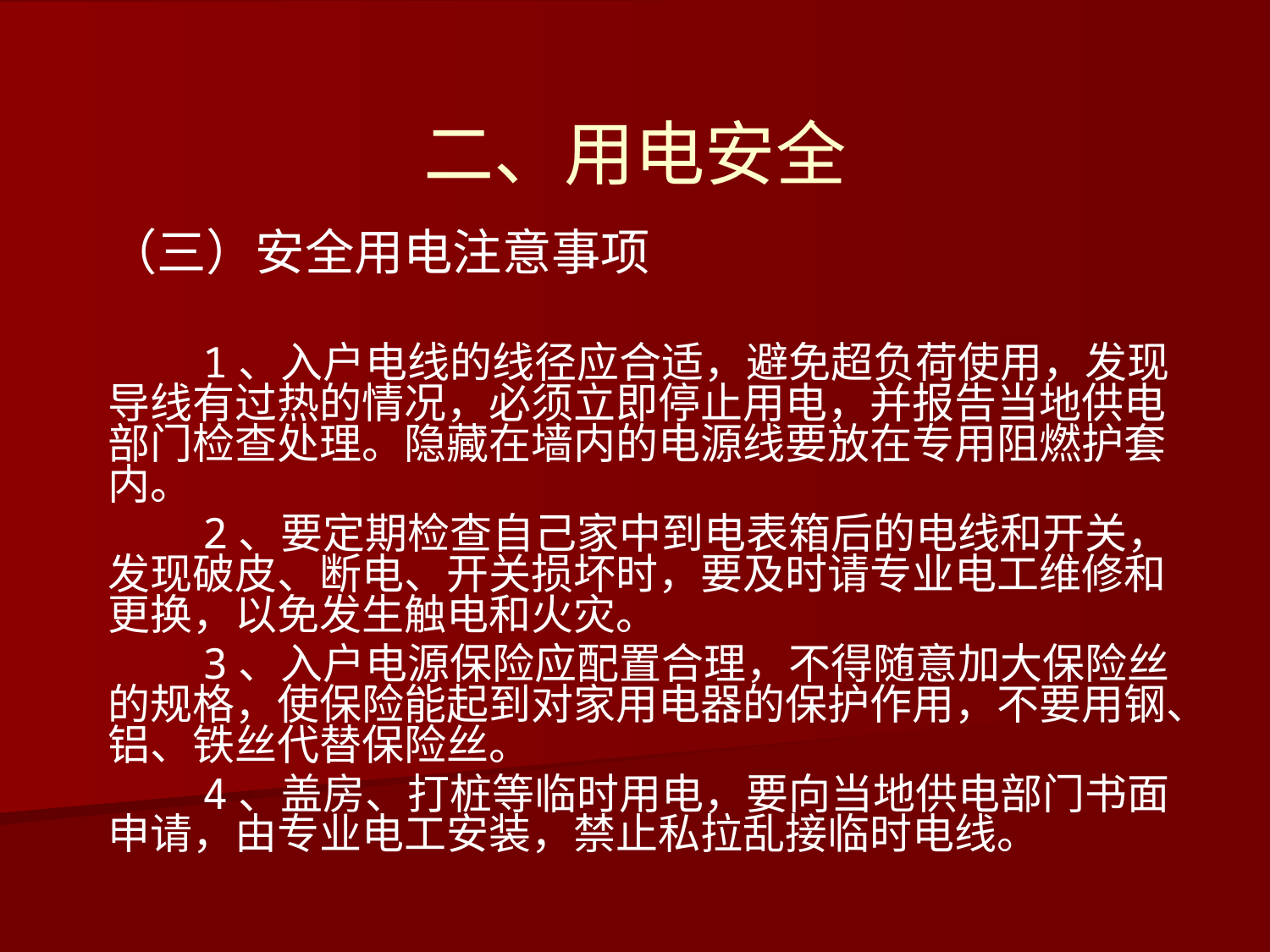

# 二、用电安全
（三）安全用电注意事项

　　1、入户电线的线径应合适，避免超负荷使用，发现导线有过热的情况，必须立即停止用电，并报告当地供电部门检查处理。隐藏在墙内的电源线要放在专用阻燃护套内。
　　2、要定期检查自己家中到电表箱后的电线和开关，发现破皮、断电、开关损坏时，要及时请专业电工维修和更换，以免发生触电和火灾。
　　3、入户电源保险应配置合理，不得随意加大保险丝的规格，使保险能起到对家用电器的保护作用，不要用钢、铝、铁丝代替保险丝。
　　4、盖房、打桩等临时用电，要向当地供电部门书面申请，由专业电工安装，禁止私拉乱接临时电线。
33